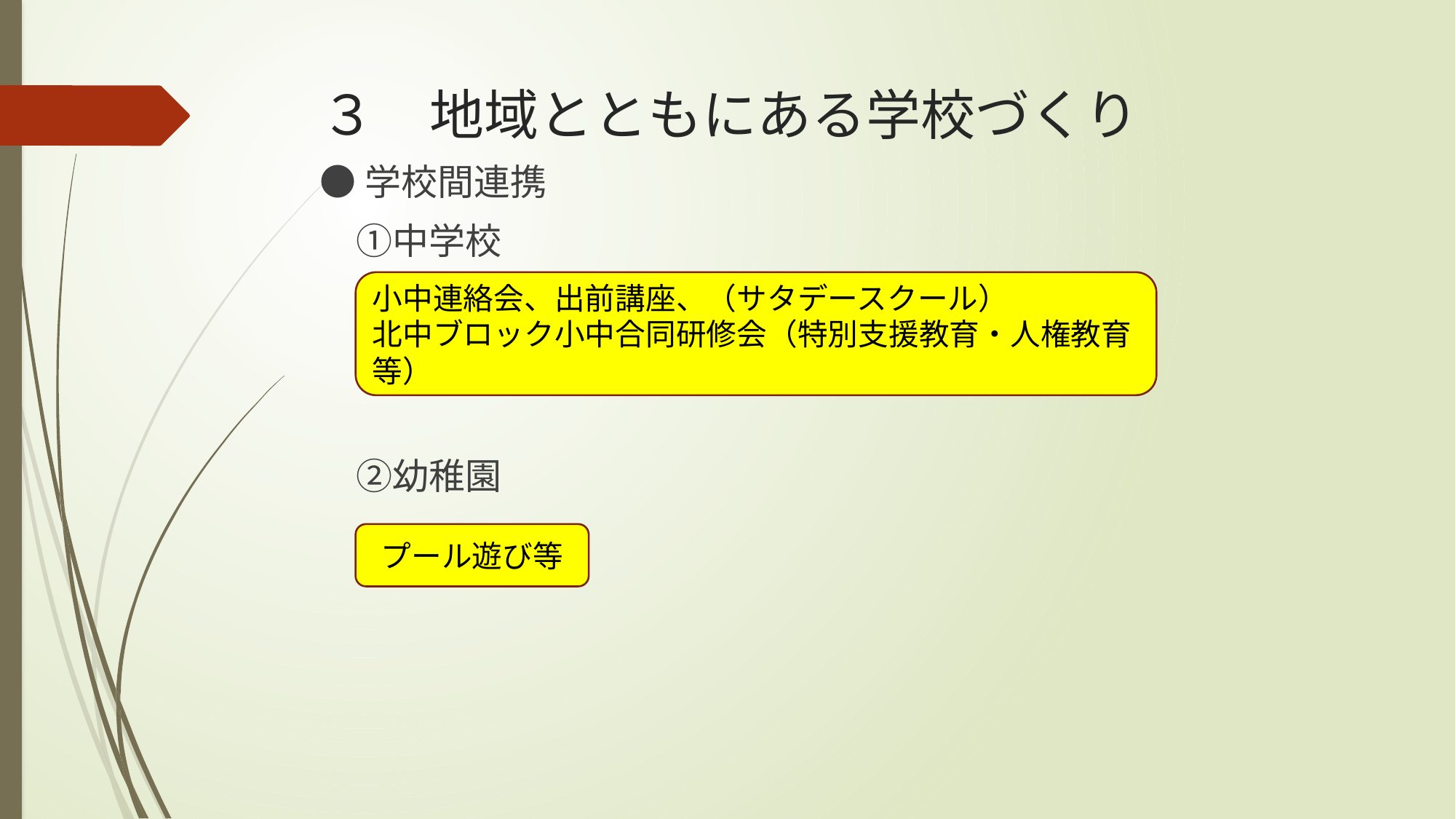

# ３　地域とともにある学校づくり
●学校間連携
　①中学校

　②幼稚園

小中連絡会、出前講座、（サタデースクール）
北中ブロック小中合同研修会（特別支援教育・人権教育等）
プール遊び等